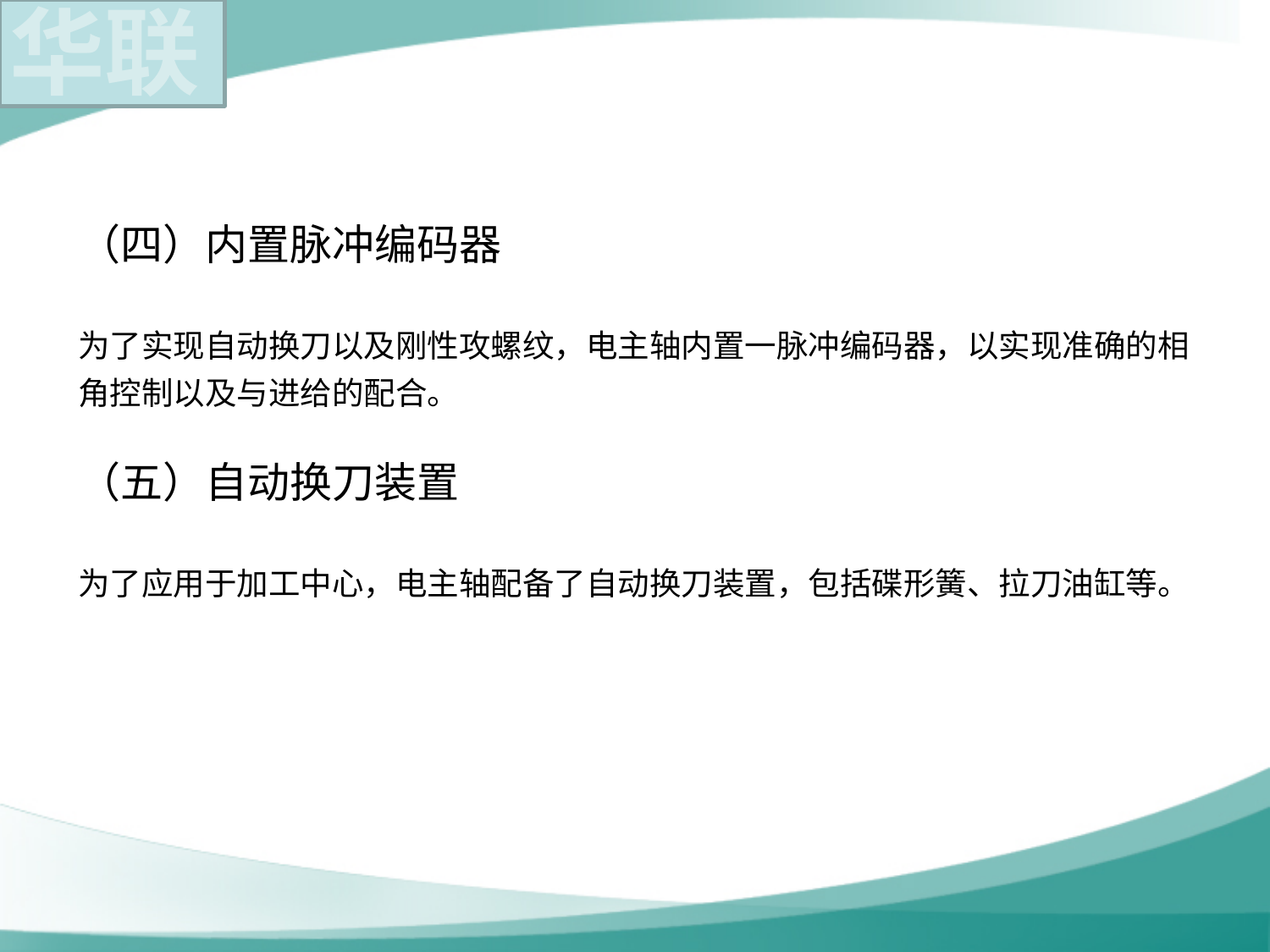

（四）内置脉冲编码器
为了实现自动换刀以及刚性攻螺纹，电主轴内置一脉冲编码器，以实现准确的相角控制以及与进给的配合。

（五）自动换刀装置
为了应用于加工中心，电主轴配备了自动换刀装置，包括碟形簧、拉刀油缸等。